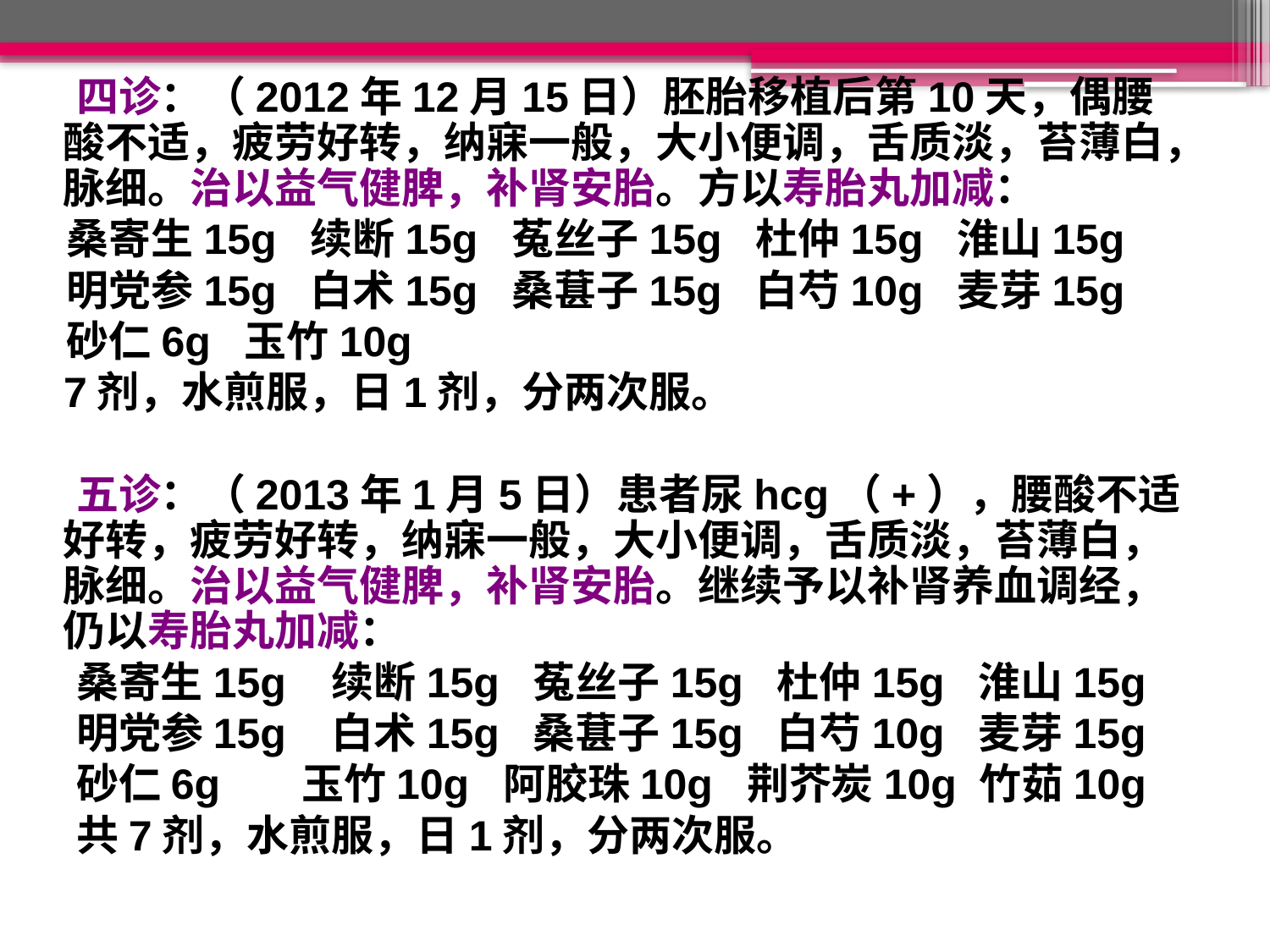

四诊：（2012年12月15日）胚胎移植后第10天，偶腰酸不适，疲劳好转，纳寐一般，大小便调，舌质淡，苔薄白，脉细。治以益气健脾，补肾安胎。方以寿胎丸加减：
   桑寄生15g  续断15g  菟丝子15g  杜仲15g  淮山15g
   明党参15g  白术15g  桑葚子15g  白芍10g  麦芽15g
   砂仁6g  玉竹10g
   7剂，水煎服，日1剂，分两次服。

    五诊：（2013年1月5日）患者尿hcg（+），腰酸不适好转，疲劳好转，纳寐一般，大小便调，舌质淡，苔薄白，脉细。治以益气健脾，补肾安胎。继续予以补肾养血调经，仍以寿胎丸加减：
    桑寄生15g   续断15g  菟丝子15g  杜仲15g  淮山15g
    明党参15g   白术15g  桑葚子15g  白芍10g  麦芽15g
    砂仁6g      玉竹10g  阿胶珠10g  荆芥炭10g 竹茹10g
    共7剂，水煎服，日1剂，分两次服。